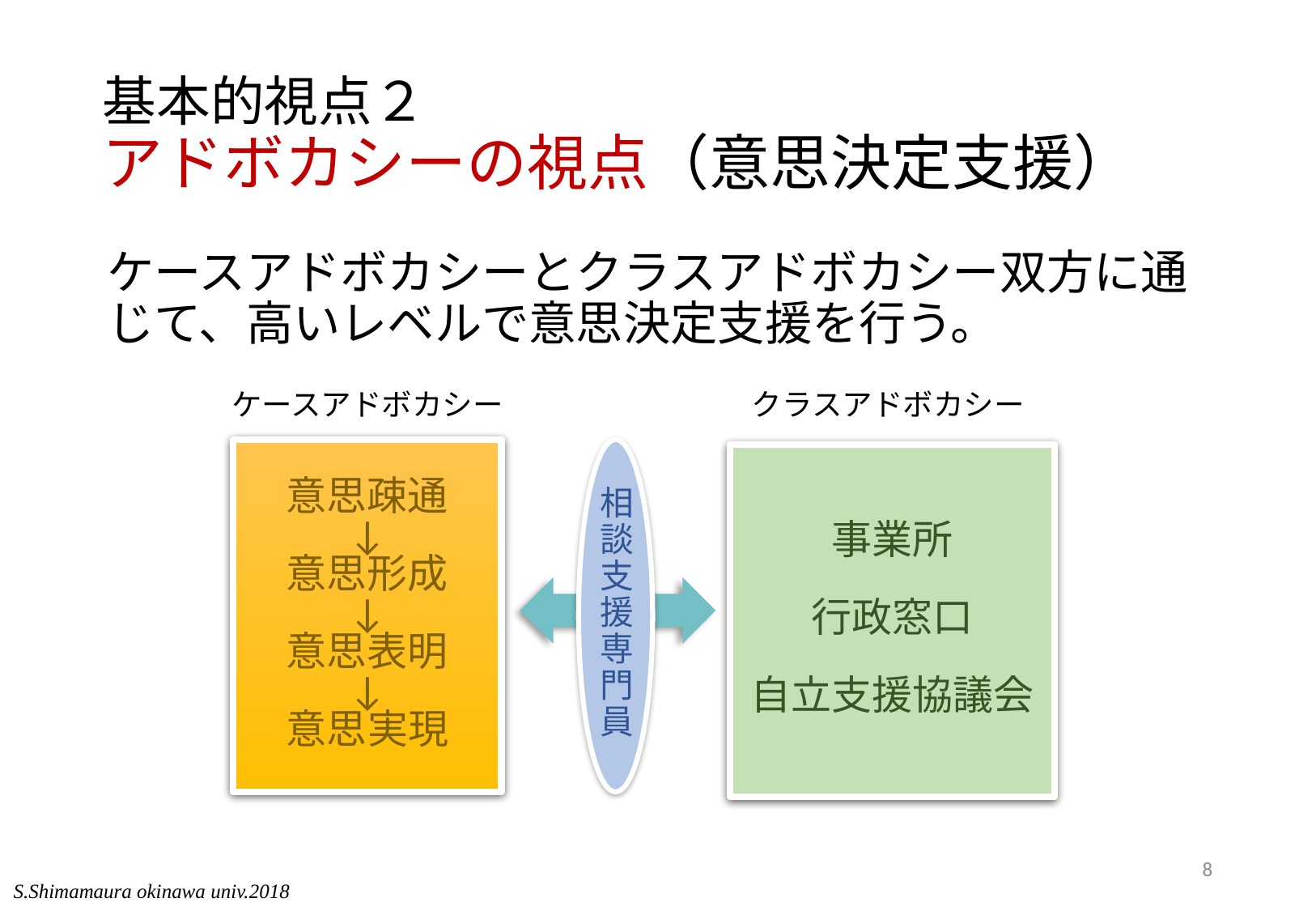

# 基本的視点２ アドボカシーの視点（意思決定支援）
ケースアドボカシーとクラスアドボカシー双方に通じて、高いレベルで意思決定支援を行う。

ケースアドボカシー
クラスアドボカシー
意思疎通
↓
意思形成
↓
意思表明
↓
意思実現

相談支援専門員
事業所

行政窓口

自立支援協議会

8
S.Shimamaura okinawa univ.2018